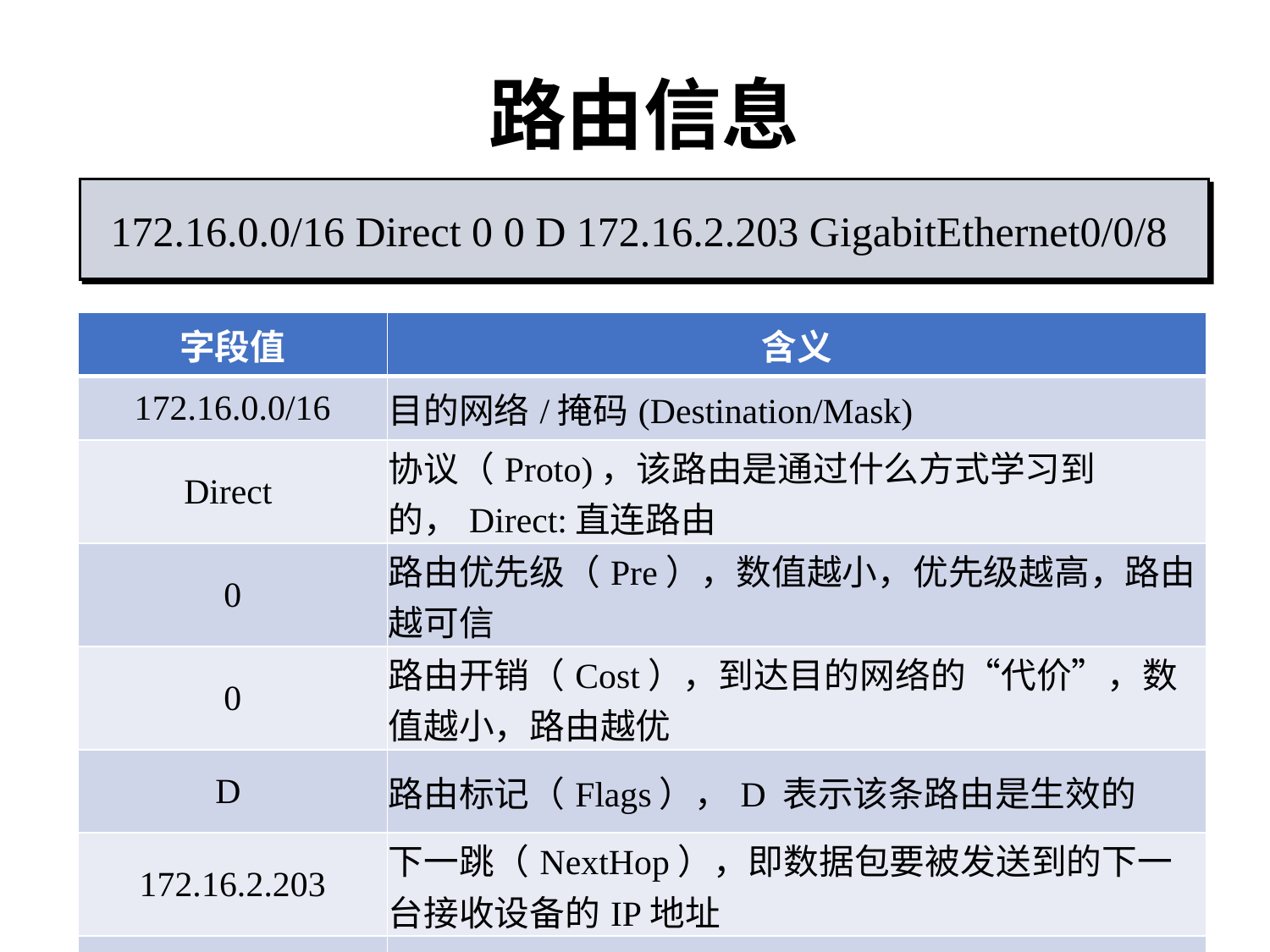

路由信息
172.16.0.0/16 Direct 0 0 D 172.16.2.203 GigabitEthernet0/0/8
| 字段值 | 含义 |
| --- | --- |
| 172.16.0.0/16 | 目的网络/掩码(Destination/Mask) |
| Direct | 协议（Proto)，该路由是通过什么方式学习到的，Direct:直连路由 |
| 0 | 路由优先级（Pre），数值越小，优先级越高，路由越可信 |
| 0 | 路由开销（Cost），到达目的网络的“代价”，数值越小，路由越优 |
| D | 路由标记（Flags），D 表示该条路由是生效的 |
| 172.16.2.203 | 下一跳（NextHop），即数据包要被发送到的下一台接收设备的IP地址 |
| GigabitEthernet0/0/8 | 出接口（Interface），指示数据包的流出方向 |
5